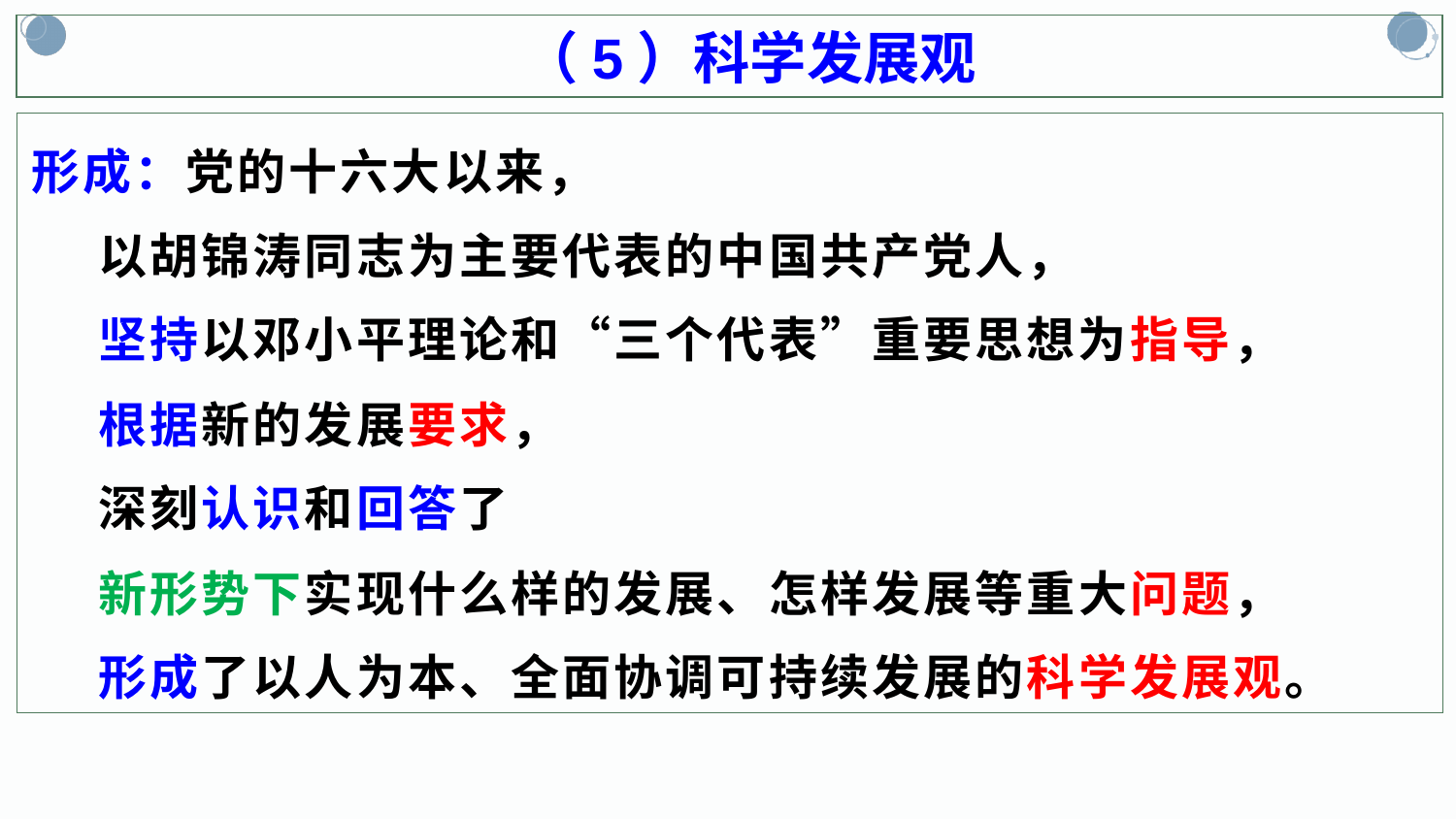

（5）科学发展观
形成：党的十六大以来，
    以胡锦涛同志为主要代表的中国共产党人，
    坚持以邓小平理论和“三个代表”重要思想为指导，
    根据新的发展要求，
    深刻认识和回答了
    新形势下实现什么样的发展、怎样发展等重大问题，
    形成了以人为本、全面协调可持续发展的科学发展观。